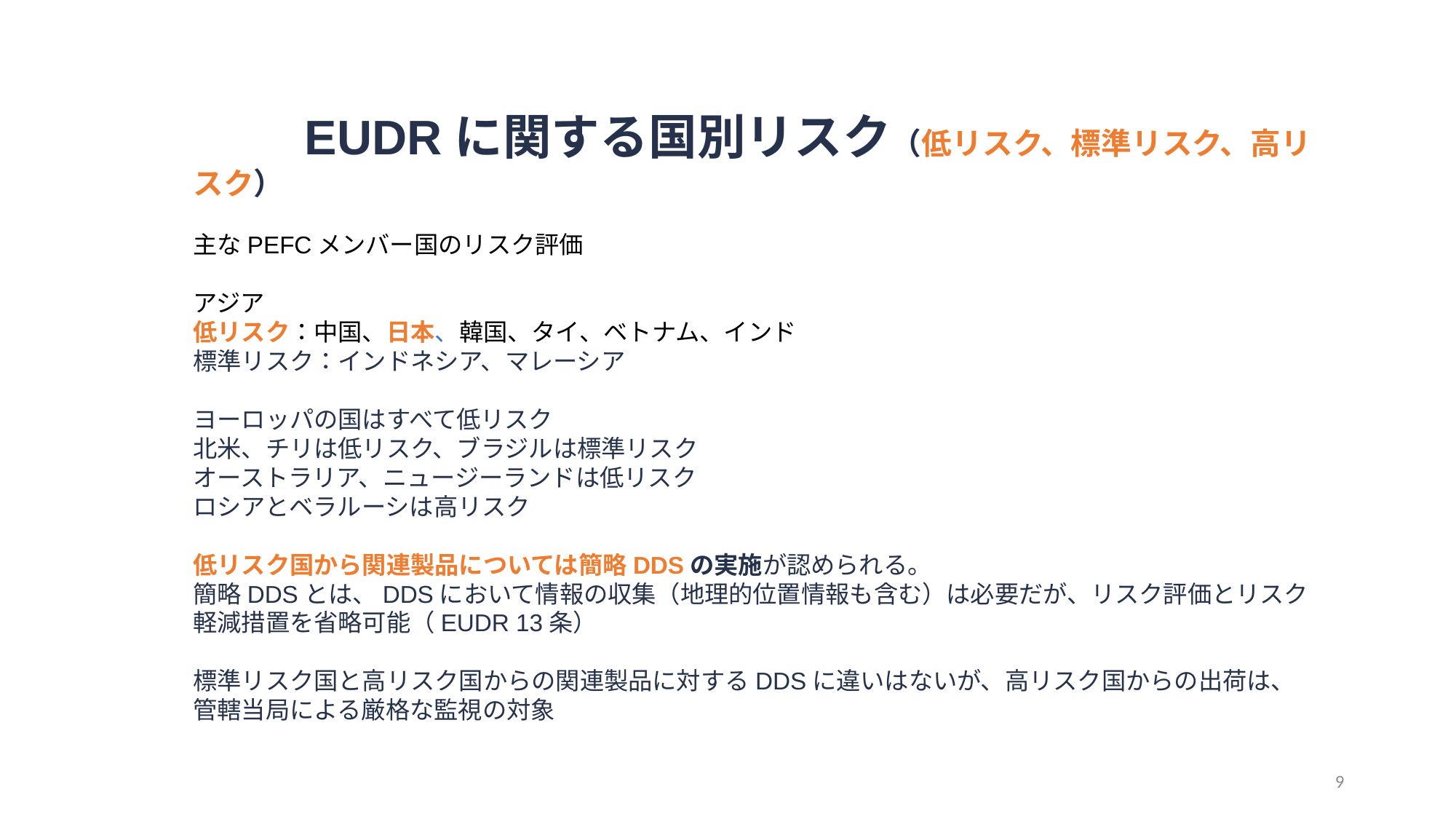

EUDRに関する国別リスク（低リスク、標準リスク、高リスク）

主なPEFCメンバー国のリスク評価

アジア
低リスク：中国、日本、韓国、タイ、ベトナム、インド
標準リスク：インドネシア、マレーシア

ヨーロッパの国はすべて低リスク
北米、チリは低リスク、ブラジルは標準リスク
オーストラリア、ニュージーランドは低リスク
ロシアとベラルーシは高リスク

低リスク国から関連製品については簡略DDSの実施が認められる。
簡略DDSとは、DDSにおいて情報の収集（地理的位置情報も含む）は必要だが、リスク評価とリスク軽減措置を省略可能（EUDR 13条）

標準リスク国と高リスク国からの関連製品に対するDDSに違いはないが、高リスク国からの出荷は、管轄当局による厳格な監視の対象
9